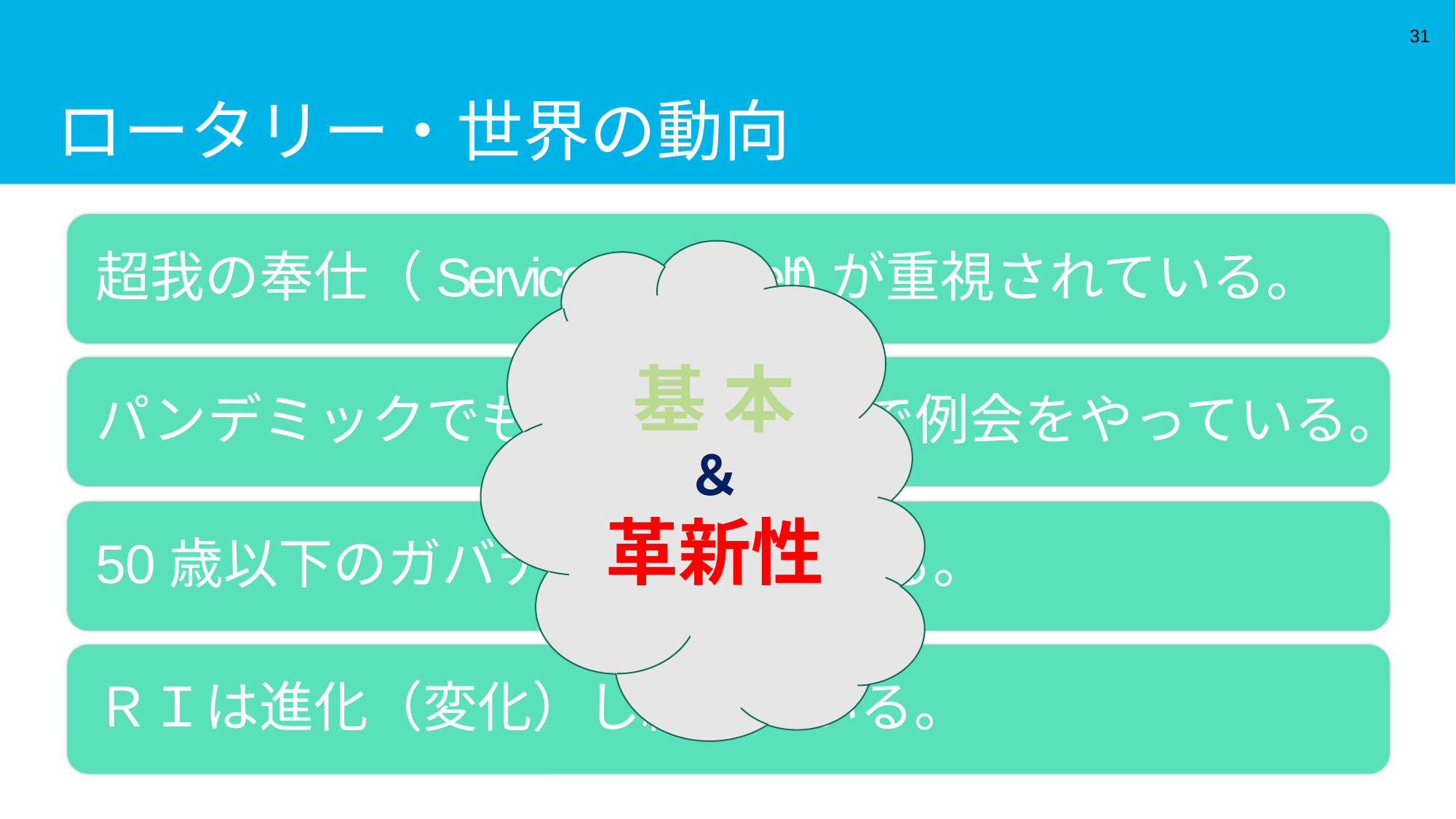

# ロータリー・世界の動向
31
パンデミックでも、オンラインで例会をやっている。
超我の奉仕（Service above self)が重視されている。
50歳以下のガバナーが相当数いる。
ＲＩは進化（変化）し続けている。
基 本
＆
革新性